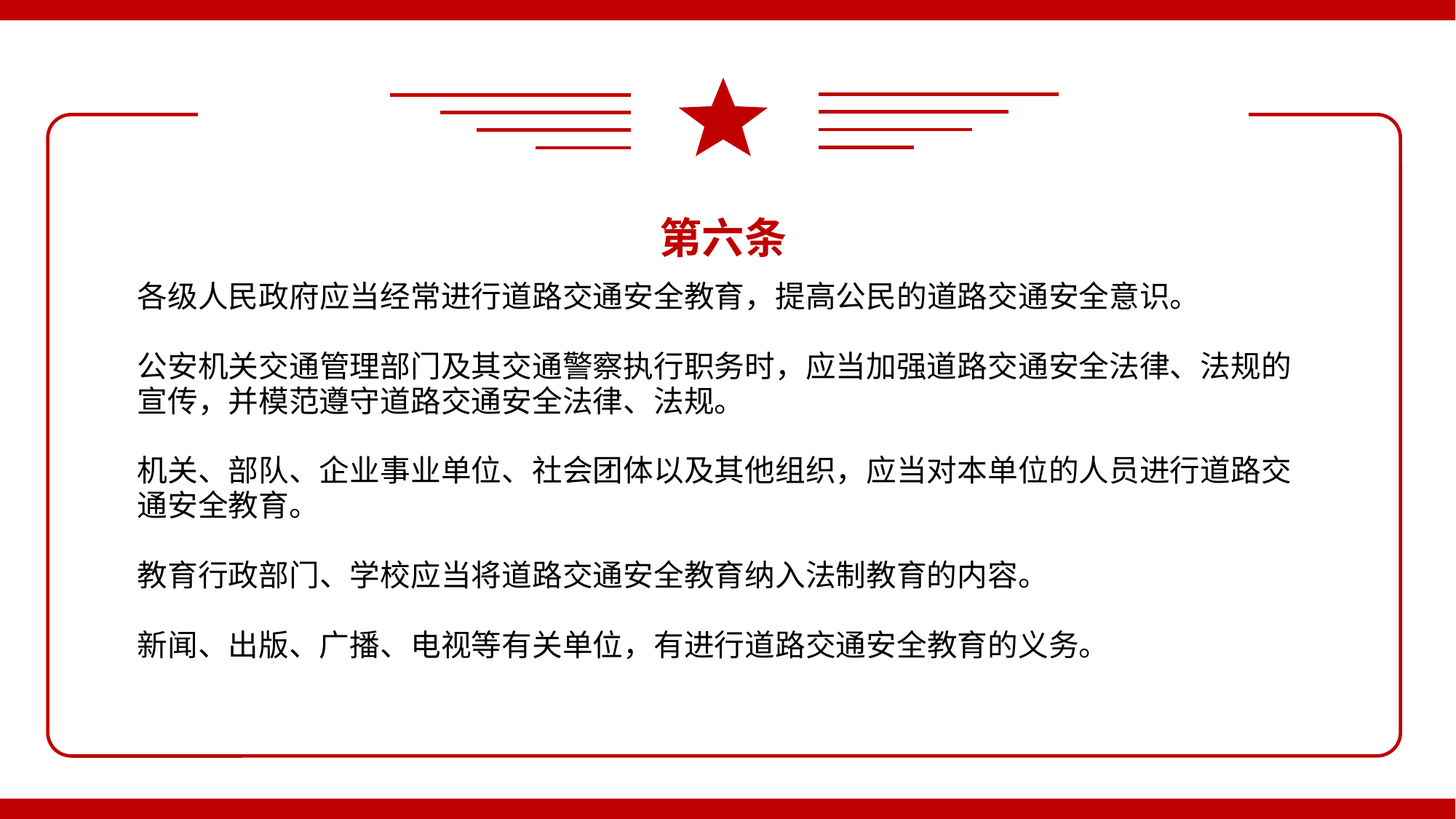

第六条
各级人民政府应当经常进行道路交通安全教育，提高公民的道路交通安全意识。

公安机关交通管理部门及其交通警察执行职务时，应当加强道路交通安全法律、法规的宣传，并模范遵守道路交通安全法律、法规。

机关、部队、企业事业单位、社会团体以及其他组织，应当对本单位的人员进行道路交通安全教育。

教育行政部门、学校应当将道路交通安全教育纳入法制教育的内容。

新闻、出版、广播、电视等有关单位，有进行道路交通安全教育的义务。